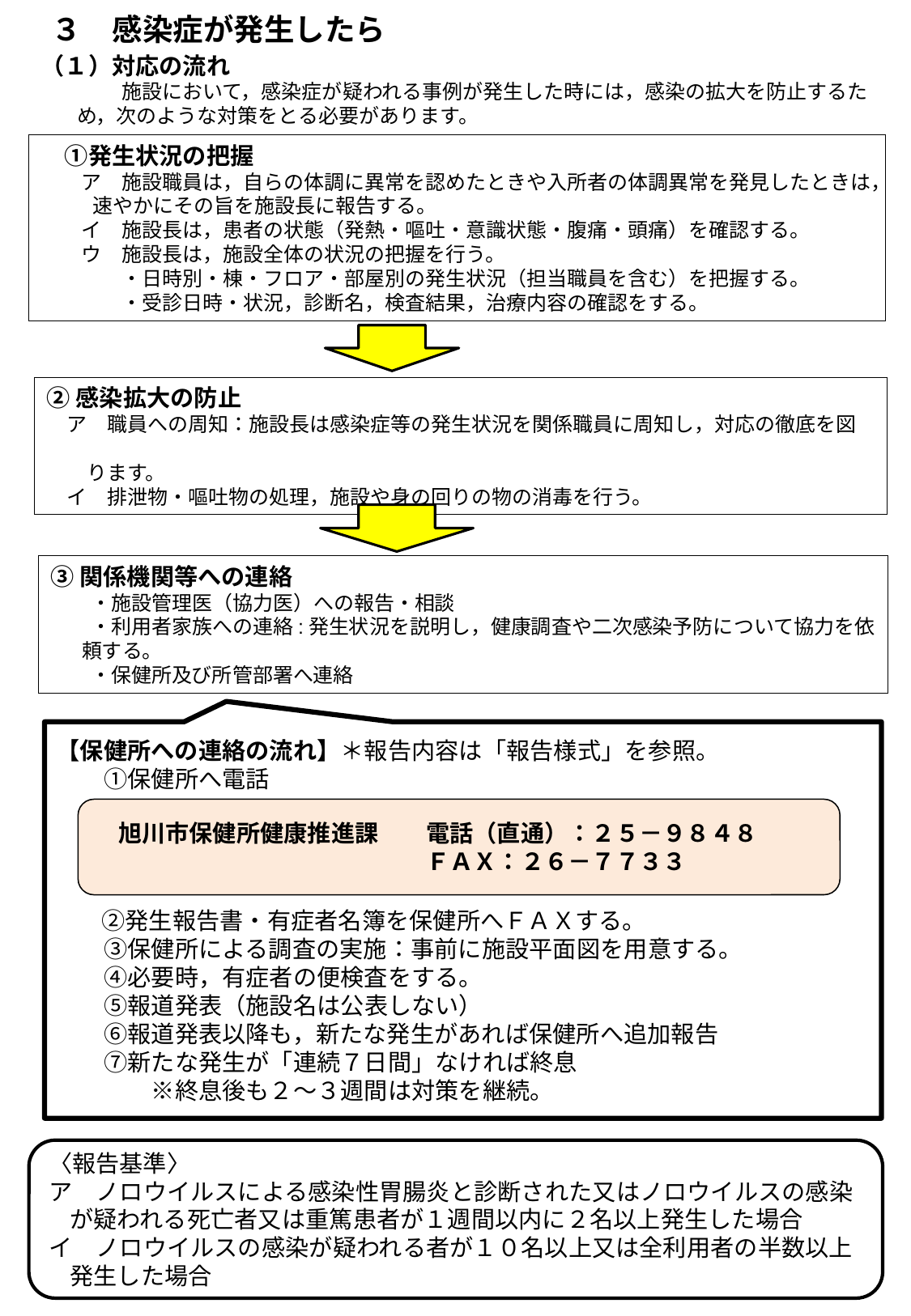

３　感染症が発生したら
（１）対応の流れ
　　　　施設において，感染症が疑われる事例が発生した時には，感染の拡大を防止するた
       め，次のような対策をとる必要があります。
　①発生状況の把握
　　ア　施設職員は，自らの体調に異常を認めたときや入所者の体調異常を発見したときは，
      　速やかにその旨を施設長に報告する。
　　イ　施設長は，患者の状態（発熱・嘔吐・意識状態・腹痛・頭痛）を確認する。
　　ウ　施設長は，施設全体の状況の把握を行う。
　　　　・日時別・棟・フロア・部屋別の発生状況（担当職員を含む）を把握する。
　　　　・受診日時・状況，診断名，検査結果，治療内容の確認をする。

②感染拡大の防止
　ア　職員への周知：施設長は感染症等の発生状況を関係職員に周知し，対応の徹底を図
　　ります。
　イ　排泄物・嘔吐物の処理，施設や身の回りの物の消毒を行う。

③関係機関等への連絡
　　・施設管理医（協力医）への報告・相談
　　・利用者家族への連絡:発生状況を説明し，健康調査や二次感染予防について協力を依
      頼する。
　　・保健所及び所管部署へ連絡
【保健所への連絡の流れ】＊報告内容は「報告様式」を参照。
　　①保健所へ電話

   　②発生報告書・有症者名簿を保健所へＦＡＸする。
　　③保健所による調査の実施：事前に施設平面図を用意する。
　　④必要時，有症者の便検査をする。
　　⑤報道発表（施設名は公表しない）
　　⑥報道発表以降も，新たな発生があれば保健所へ追加報告
　　⑦新たな発生が「連続７日間」なければ終息
　　　　※終息後も２～３週間は対策を継続。
　旭川市保健所健康推進課　　電話（直通）：２５－９８４８
　　　　　　　　　　　　　　ＦＡＸ：２６－７７３３
〈報告基準〉
ア　ノロウイルスによる感染性胃腸炎と診断された又はノロウイルスの感染
   が疑われる死亡者又は重篤患者が１週間以内に２名以上発生した場合
イ　ノロウイルスの感染が疑われる者が１０名以上又は全利用者の半数以上
   発生した場合